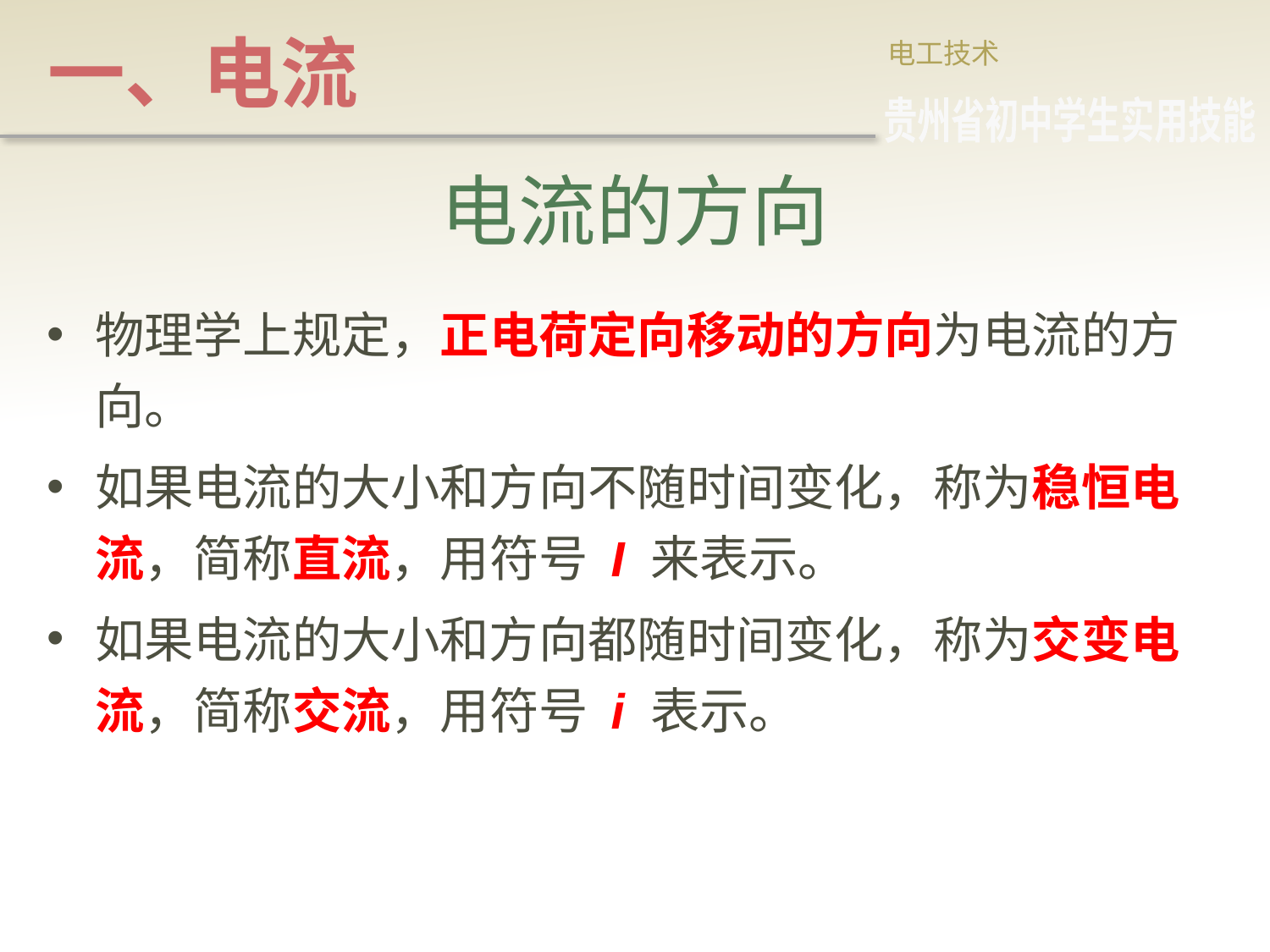

# 一、电流
电工技术
贵州省初中学生实用技能
电流的方向
物理学上规定，正电荷定向移动的方向为电流的方向。
如果电流的大小和方向不随时间变化，称为稳恒电流，简称直流，用符号 I 来表示。
如果电流的大小和方向都随时间变化，称为交变电流，简称交流，用符号 i 表示。